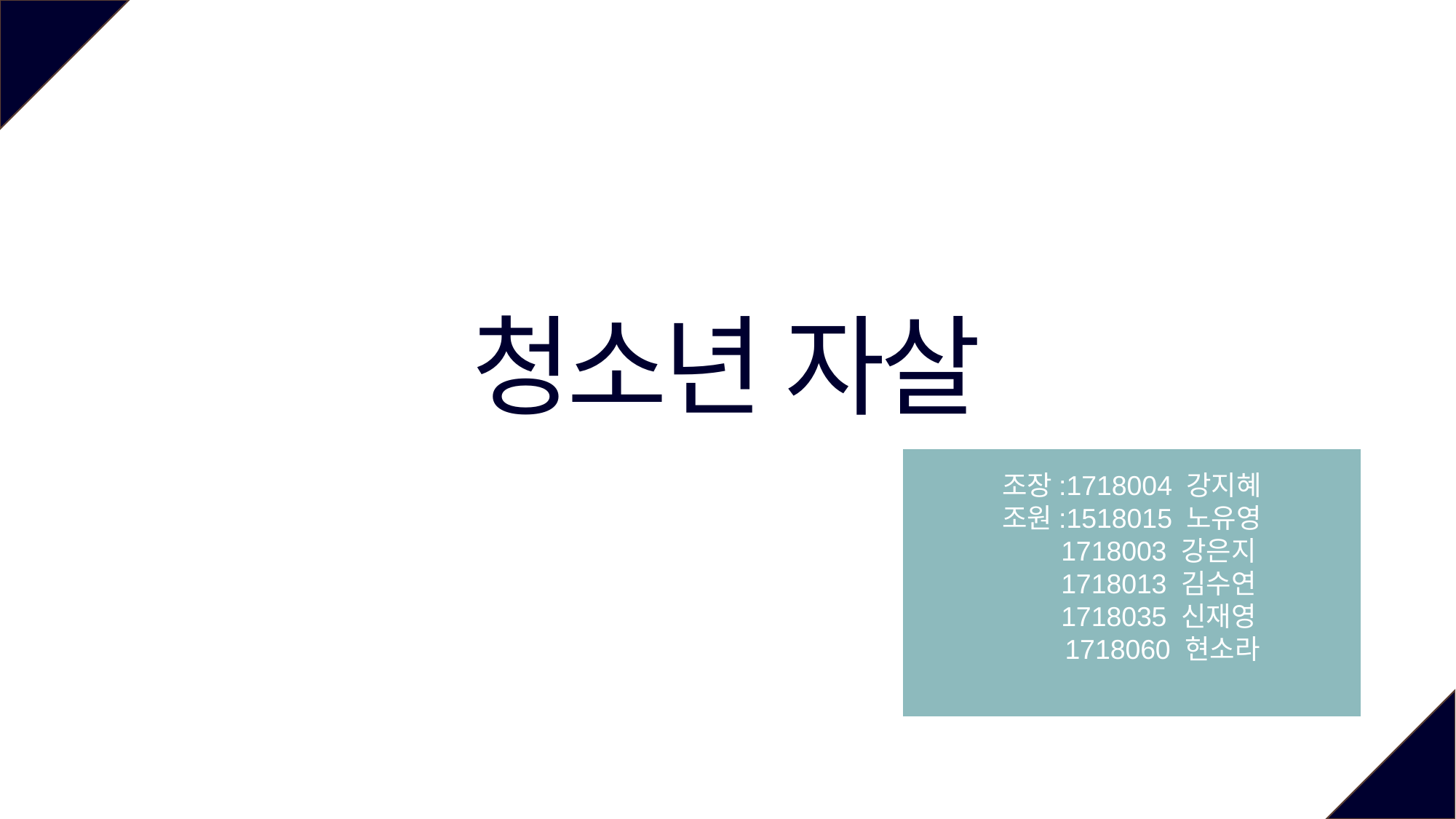

청소년 자살
조장:1718004 강지혜
조원:1518015 노유영
       1718003 강은지
       1718013 김수연
       1718035 신재영
        1718060 현소라